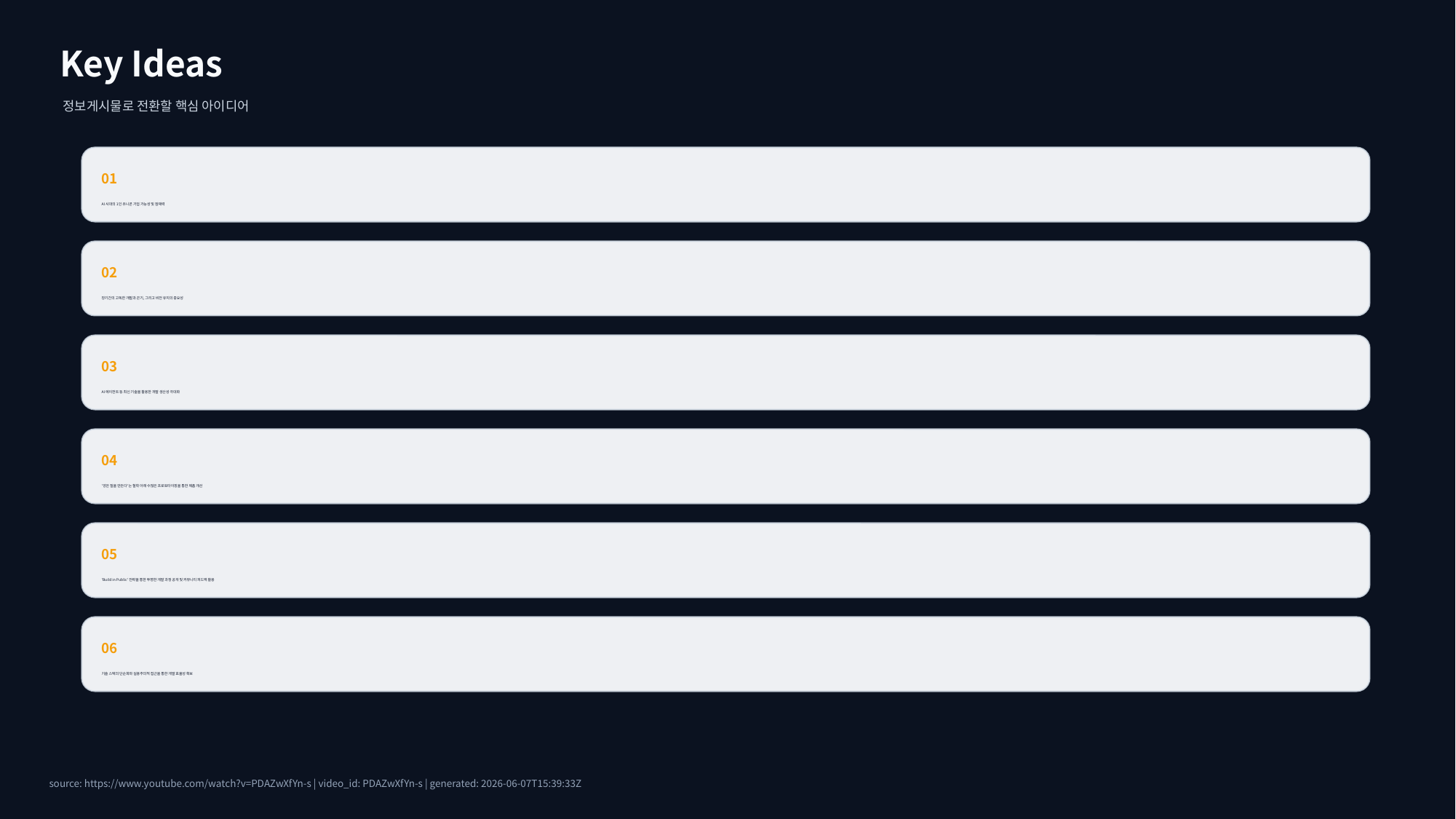

Key Ideas
정보게시물로 전환할 핵심 아이디어

01
AI 시대의 1인 유니콘 기업 가능성 및 잠재력

02
장기간의 고독한 개발과 끈기, 그리고 비전 유지의 중요성

03
AI 에이전트 등 최신 기술을 활용한 개발 생산성 극대화

04
'양은 질을 만든다'는 철학 아래 수많은 프로토타이핑을 통한 제품 개선

05
'Build in Public' 전략을 통한 투명한 개발 과정 공개 및 커뮤니티 피드백 활용

06
기술 스택의 단순화와 실용주의적 접근을 통한 개발 효율성 확보
source: https://www.youtube.com/watch?v=PDAZwXfYn-s | video_id: PDAZwXfYn-s | generated: 2026-06-07T15:39:33Z